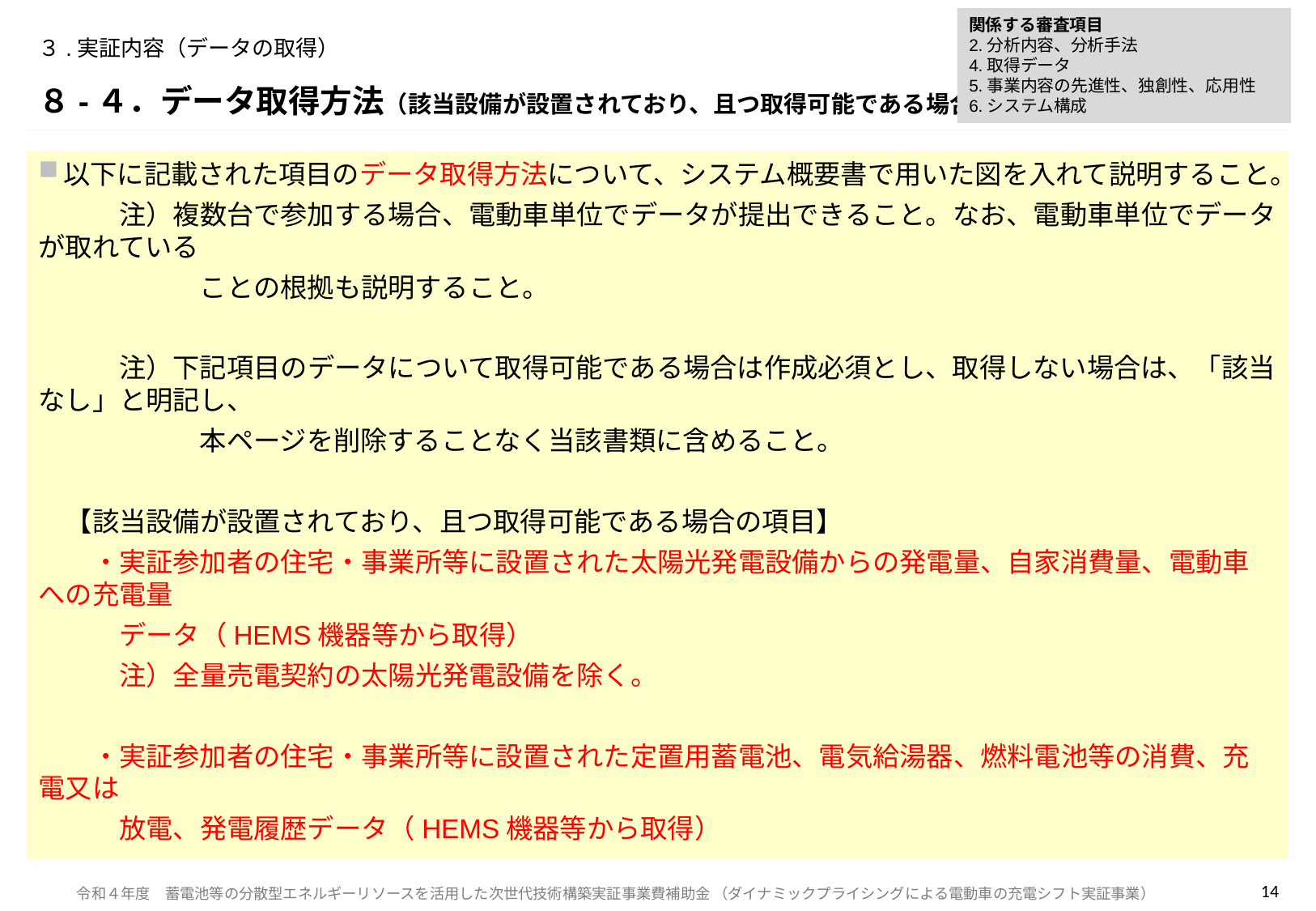

関係する審査項目
2.分析内容、分析手法
4.取得データ
5.事業内容の先進性、独創性、応用性
6.システム構成
# ３.実証内容（データの取得）
８-４．データ取得方法（該当設備が設置されており、且つ取得可能である場合）

以下に記載された項目のデータ取得方法について、システム概要書で用いた図を入れて説明すること。
　　　注）複数台で参加する場合、電動車単位でデータが提出できること。なお、電動車単位でデータが取れている
　　　　　　ことの根拠も説明すること。

　　　注）下記項目のデータについて取得可能である場合は作成必須とし、取得しない場合は、「該当なし」と明記し、
　　　　　　本ページを削除することなく当該書類に含めること。

　【該当設備が設置されており、且つ取得可能である場合の項目】
　　・実証参加者の住宅・事業所等に設置された太陽光発電設備からの発電量、自家消費量、電動車への充電量
　　　データ（HEMS機器等から取得）
　　　注）全量売電契約の太陽光発電設備を除く。

　　・実証参加者の住宅・事業所等に設置された定置用蓄電池、電気給湯器、燃料電池等の消費、充電又は
　　　放電、発電履歴データ（HEMS機器等から取得）